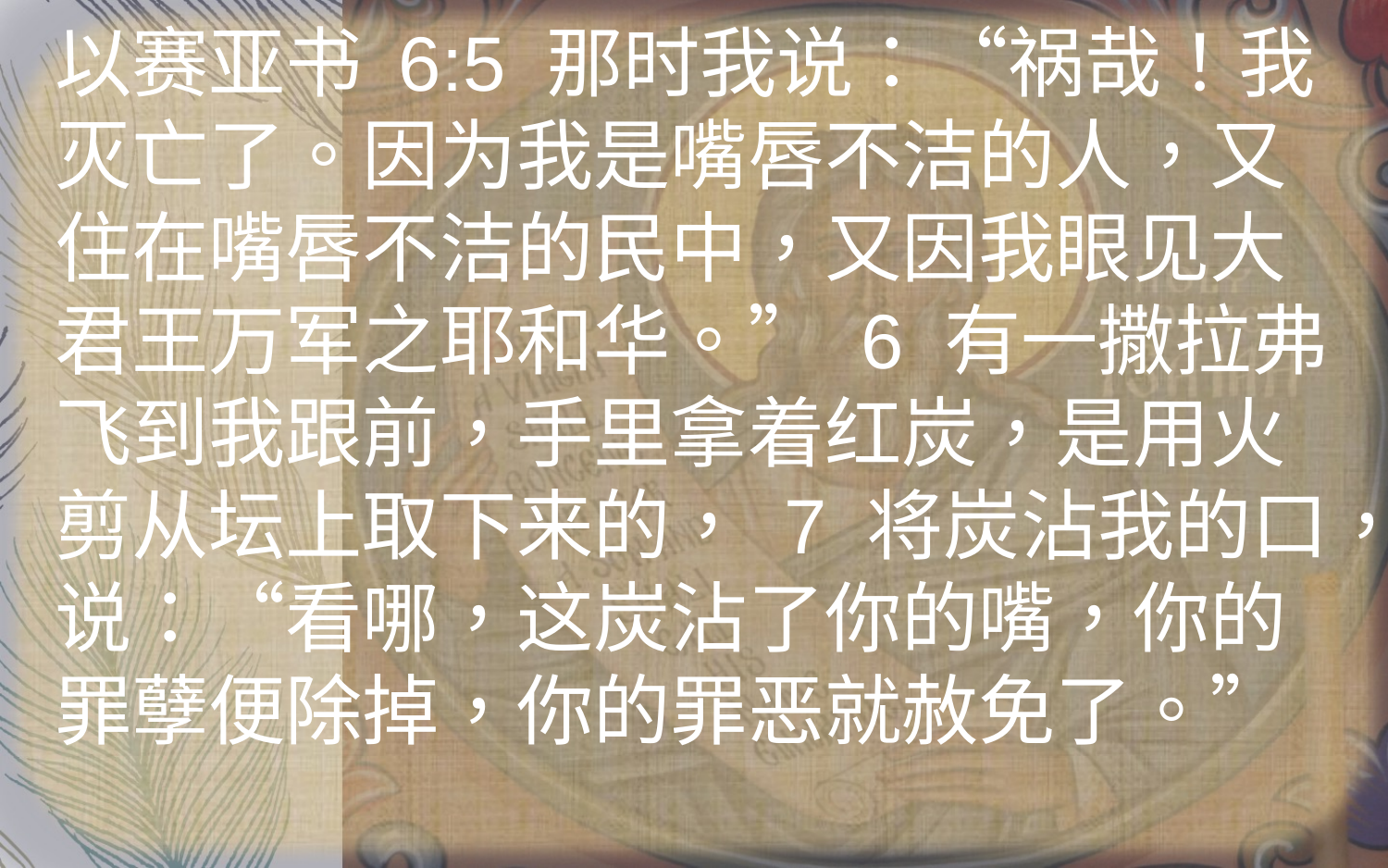

以赛亚书 6:5 那时我说：“祸哉！我灭亡了。因为我是嘴唇不洁的人，又住在嘴唇不洁的民中，又因我眼见大君王万军之耶和华。” 6 有一撒拉弗飞到我跟前，手里拿着红炭，是用火剪从坛上取下来的， 7 将炭沾我的口，说：“看哪，这炭沾了你的嘴，你的罪孽便除掉，你的罪恶就赦免了。”